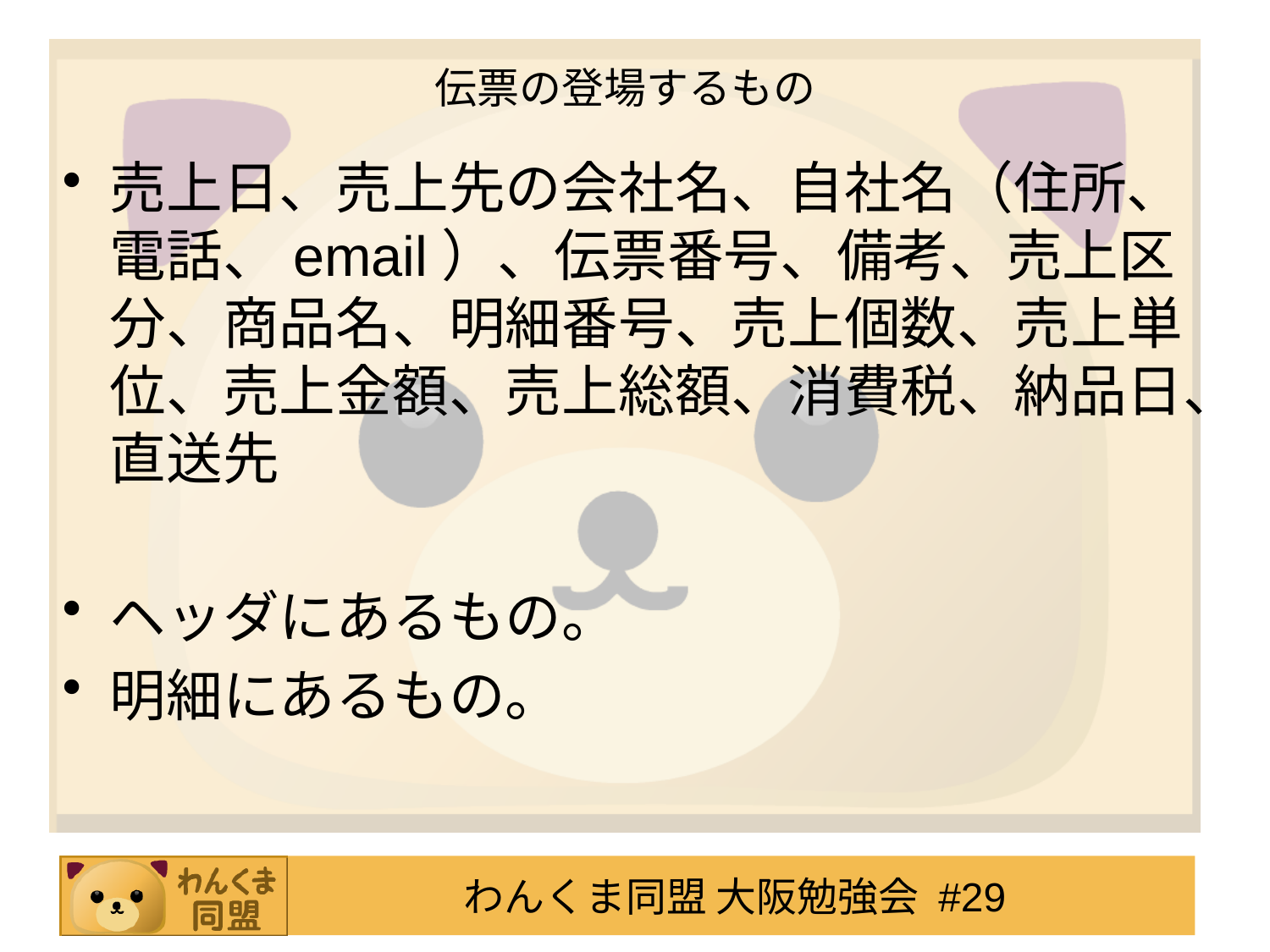

# 伝票の登場するもの
売上日、売上先の会社名、自社名（住所、電話、email）、伝票番号、備考、売上区分、商品名、明細番号、売上個数、売上単位、売上金額、売上総額、消費税、納品日、直送先

ヘッダにあるもの。
明細にあるもの。